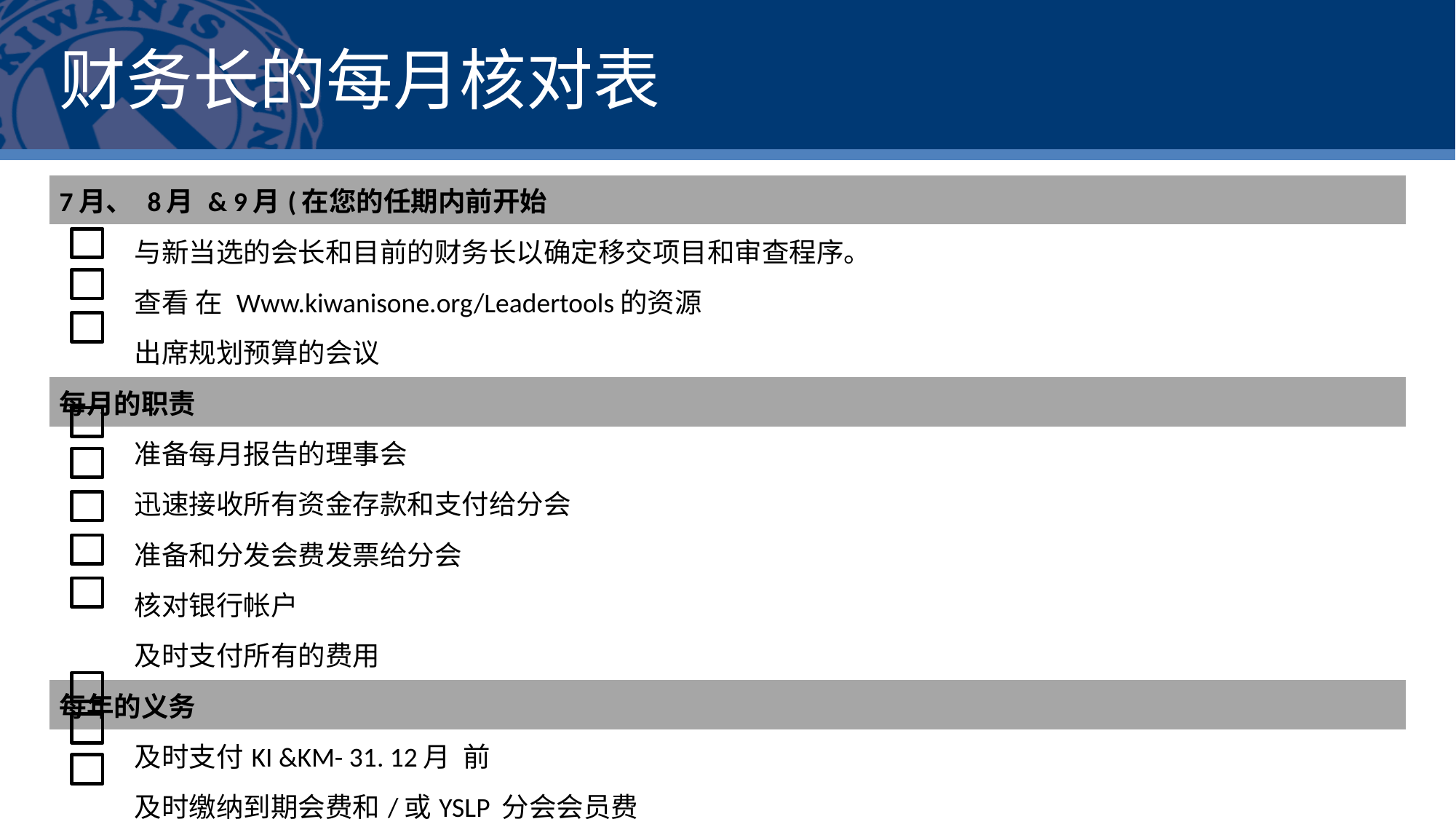

# 财务长的每月核对表
| 7月、 8月 & 9月(在您的任期内前开始 |  |
| --- | --- |
|  | 与新当选的会长和目前的财务长以确定移交项目和审查程序。 |
|  | 查看 在 Www.kiwanisone.org/Leadertools的资源 |
|  | 出席规划预算的会议 |
| 每月的职责 |  |
|  | 准备每月报告的理事会 |
|  | 迅速接收所有资金存款和支付给分会 |
|  | 准备和分发会费发票给分会 |
|  | 核对银行帐户 |
|  | 及时支付所有的费用 |
| 每年的义务 |  |
|  | 及时支付KI &KM- 31. 12月  前 |
|  | 及时缴纳到期会费和/或YSLP 分会会员费 |
|  | 确保分会帐目的审核时间- 4月30日前  股東週年大會 |